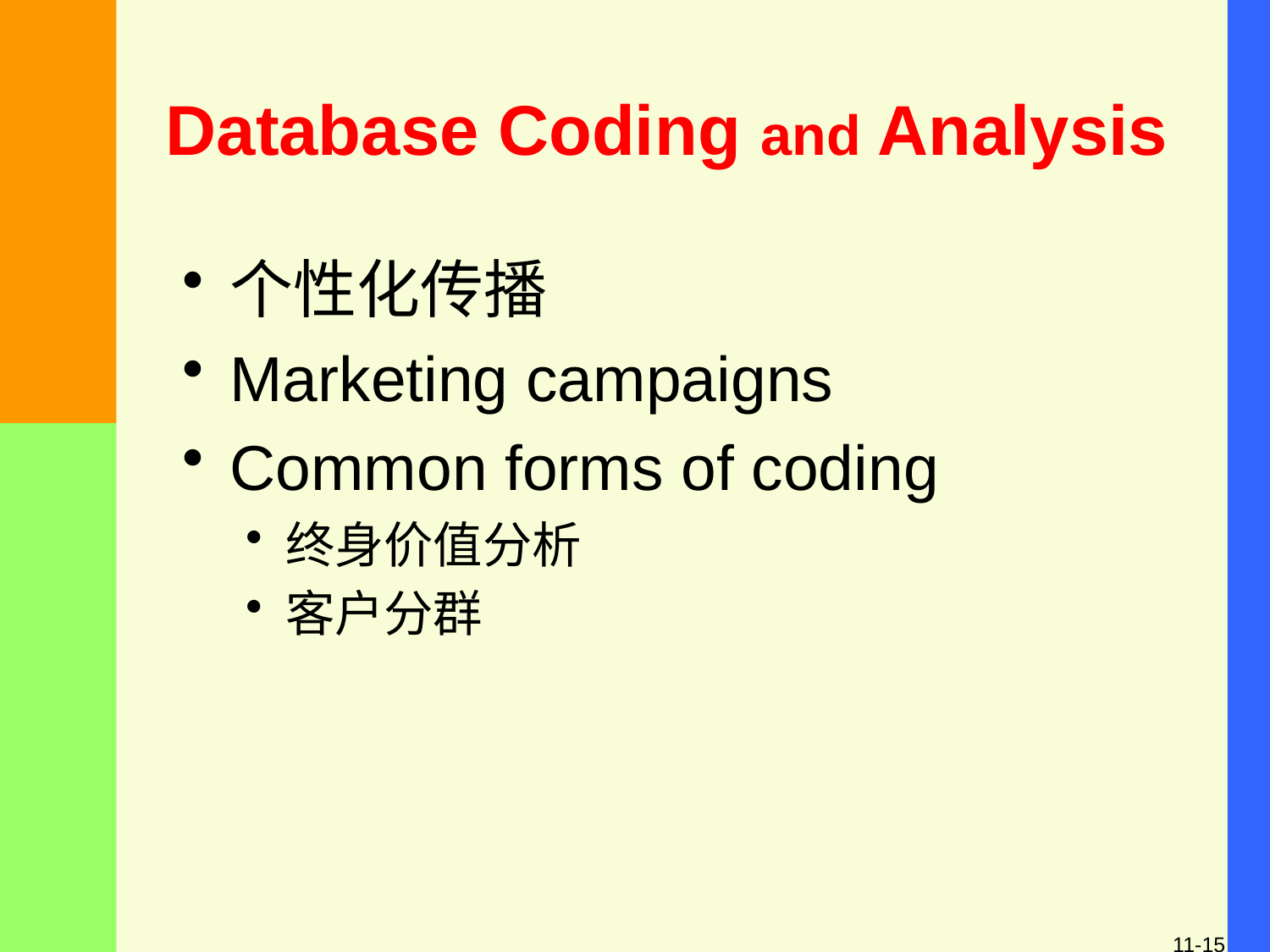

Database Coding and Analysis
个性化传播
Marketing campaigns
Common forms of coding
终身价值分析
客户分群

11-15